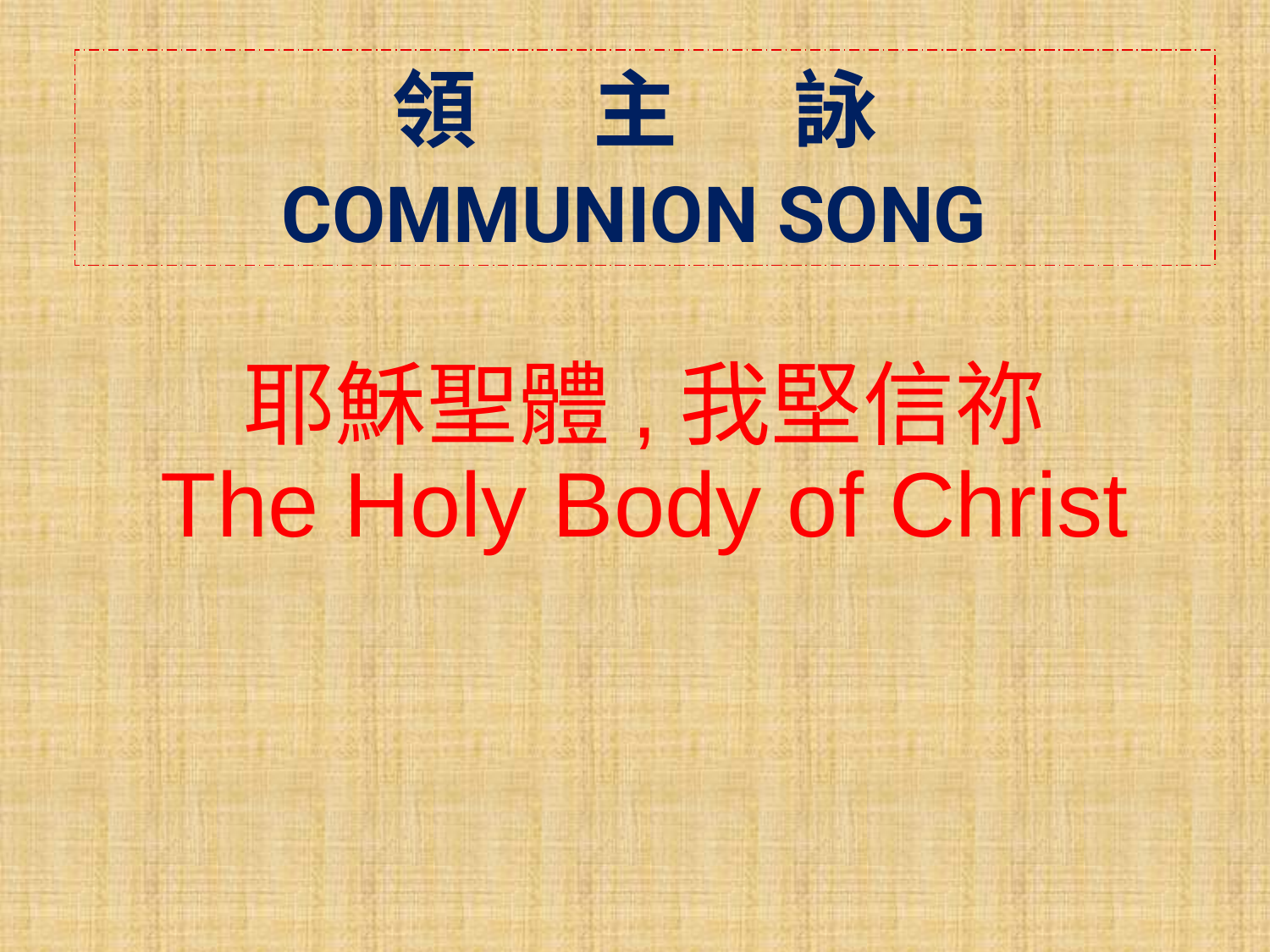

領      主      詠
COMMUNION SONG
耶穌聖體,我堅信祢
The Holy Body of Christ